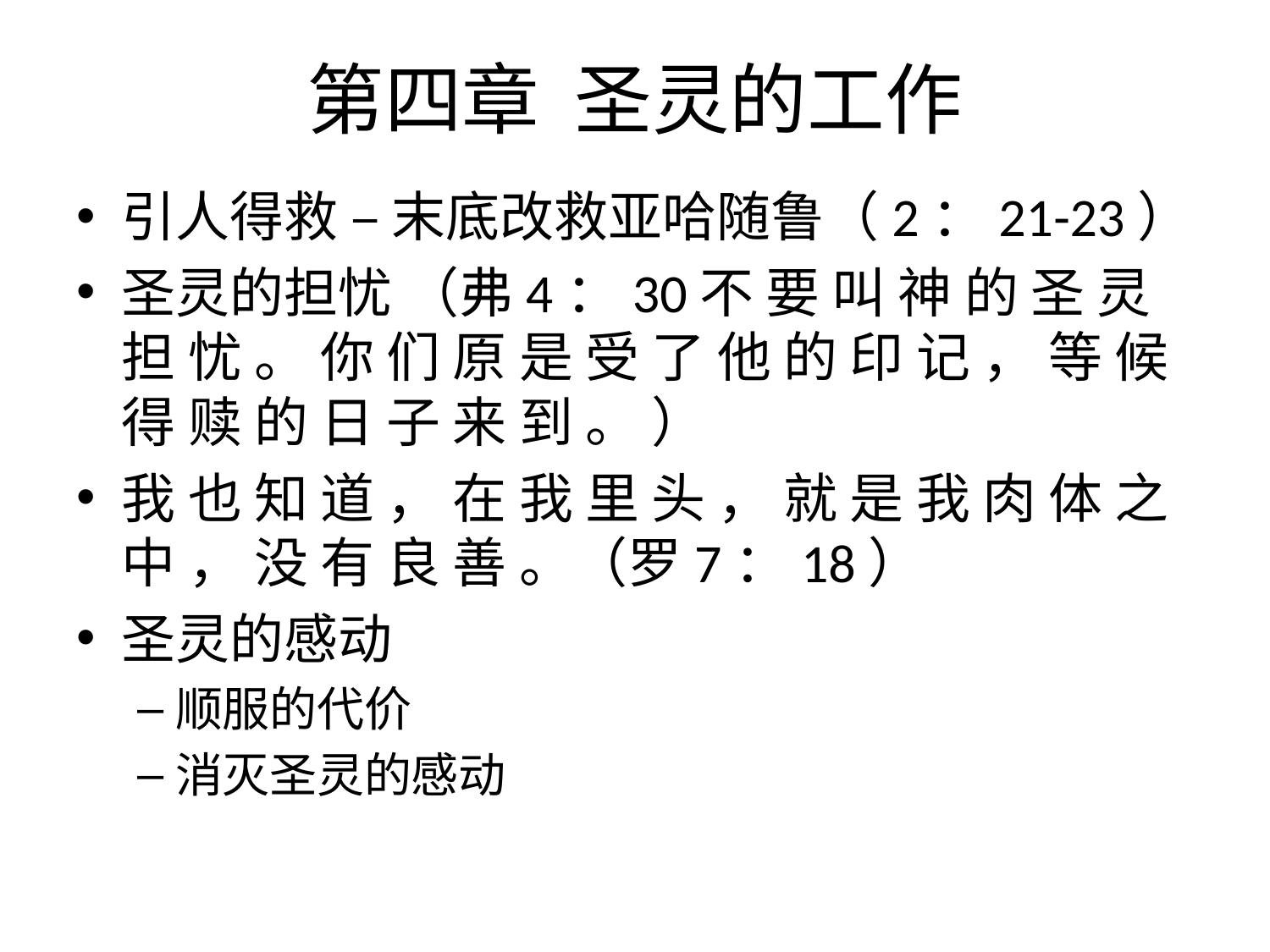

# 第四章  圣灵的工作
引人得救 – 末底改救亚哈随鲁（2：21-23）
圣灵的担忧 （弗4：30不 要 叫 神 的 圣 灵 担 忧 。 你 们 原 是 受 了 他 的 印 记 ， 等 候 得 赎 的 日 子 来 到 。 ）
我 也 知 道 ， 在 我 里 头 ， 就 是 我 肉 体 之 中 ， 没 有 良 善 。（罗7：18）
圣灵的感动
顺服的代价
消灭圣灵的感动

12